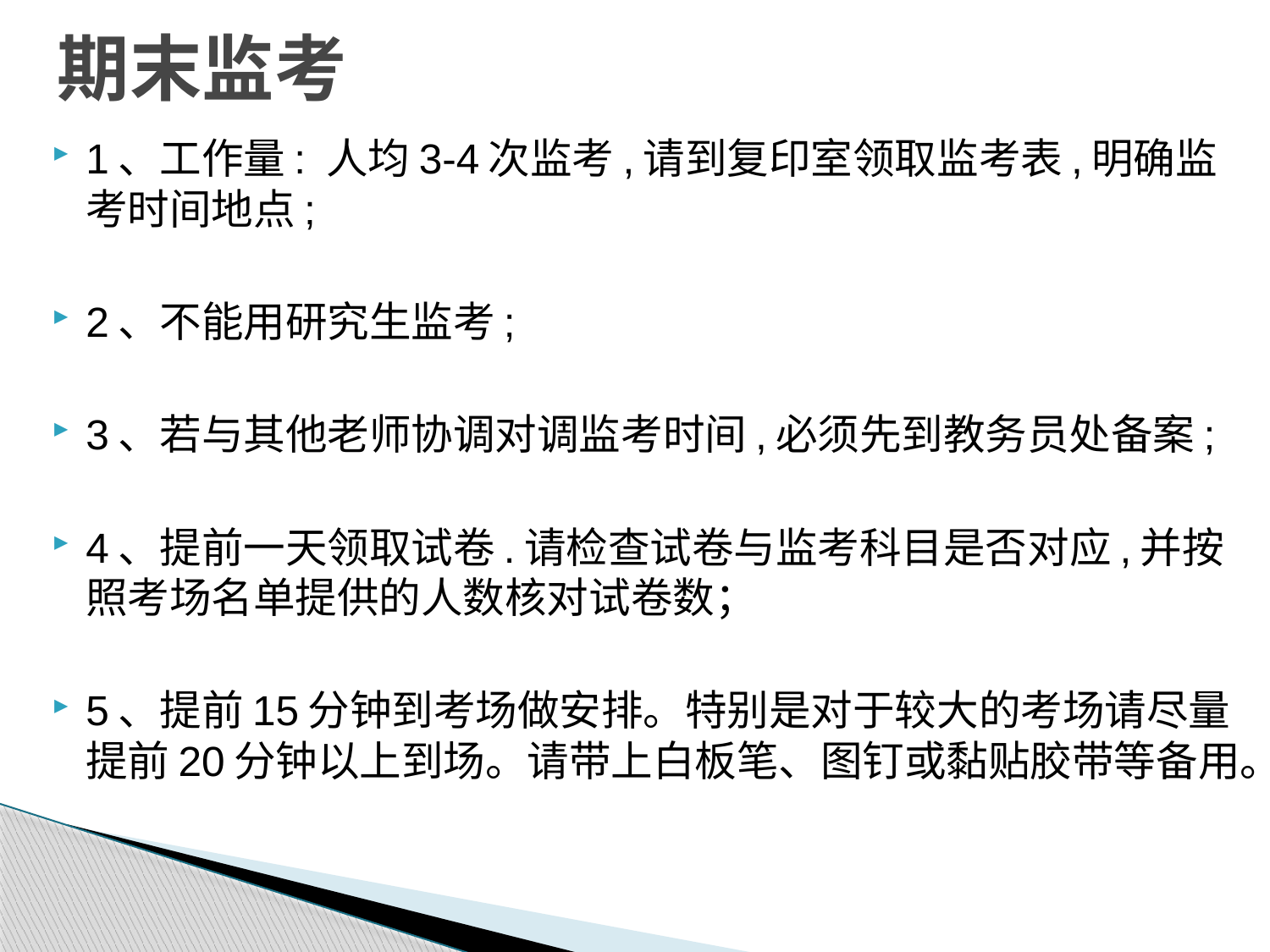

# 期末监考
1、工作量: 人均3-4次监考,请到复印室领取监考表,明确监考时间地点;

2、不能用研究生监考;

3、若与其他老师协调对调监考时间,必须先到教务员处备案;

4、提前一天领取试卷.请检查试卷与监考科目是否对应,并按照考场名单提供的人数核对试卷数；

5、提前15分钟到考场做安排。特别是对于较大的考场请尽量提前20分钟以上到场。请带上白板笔、图钉或黏贴胶带等备用。